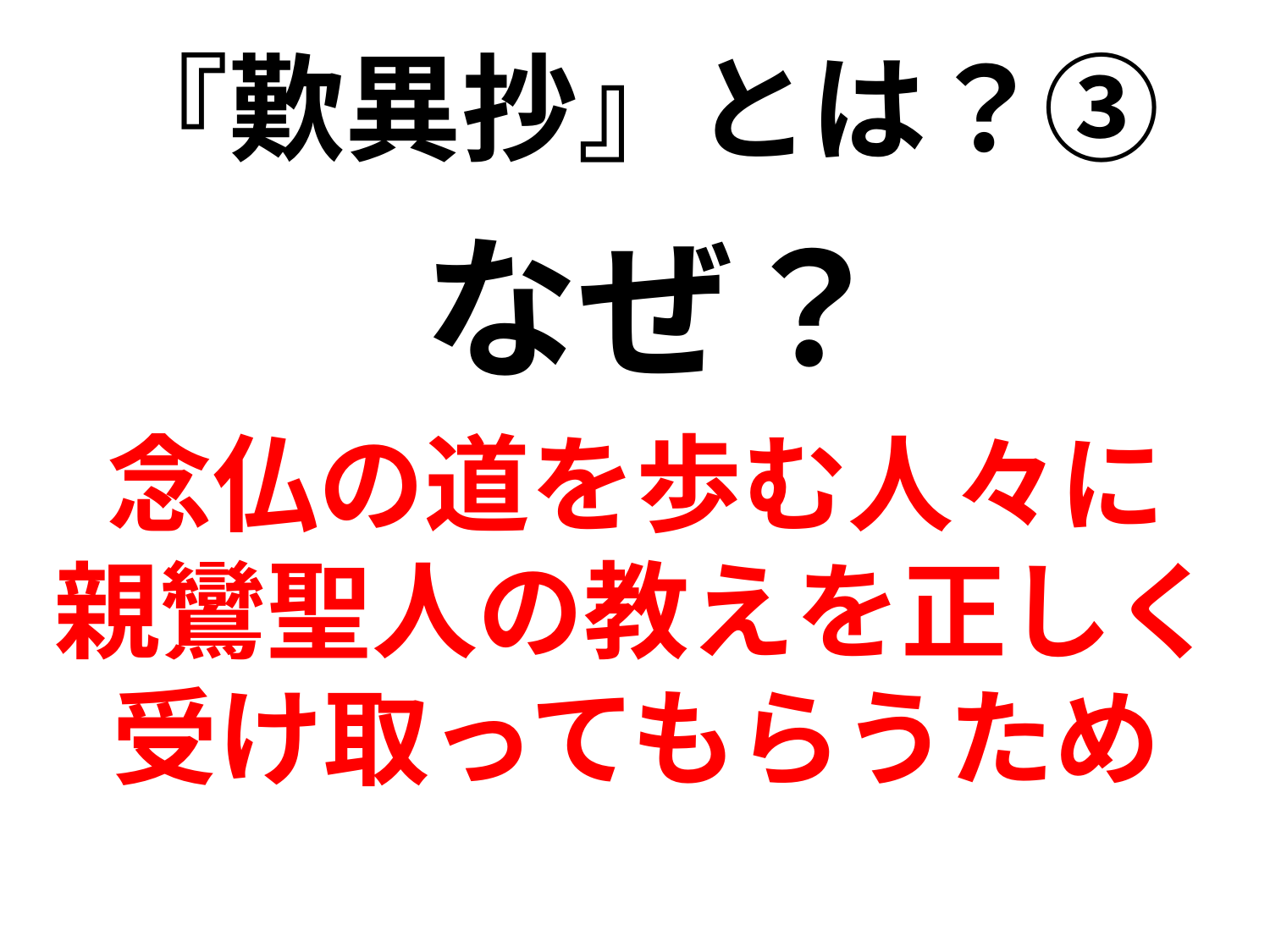

# 『歎異抄』とは？③
なぜ？
念仏の道を歩む人々に
親鸞聖人の教えを正しく受け取ってもらうため